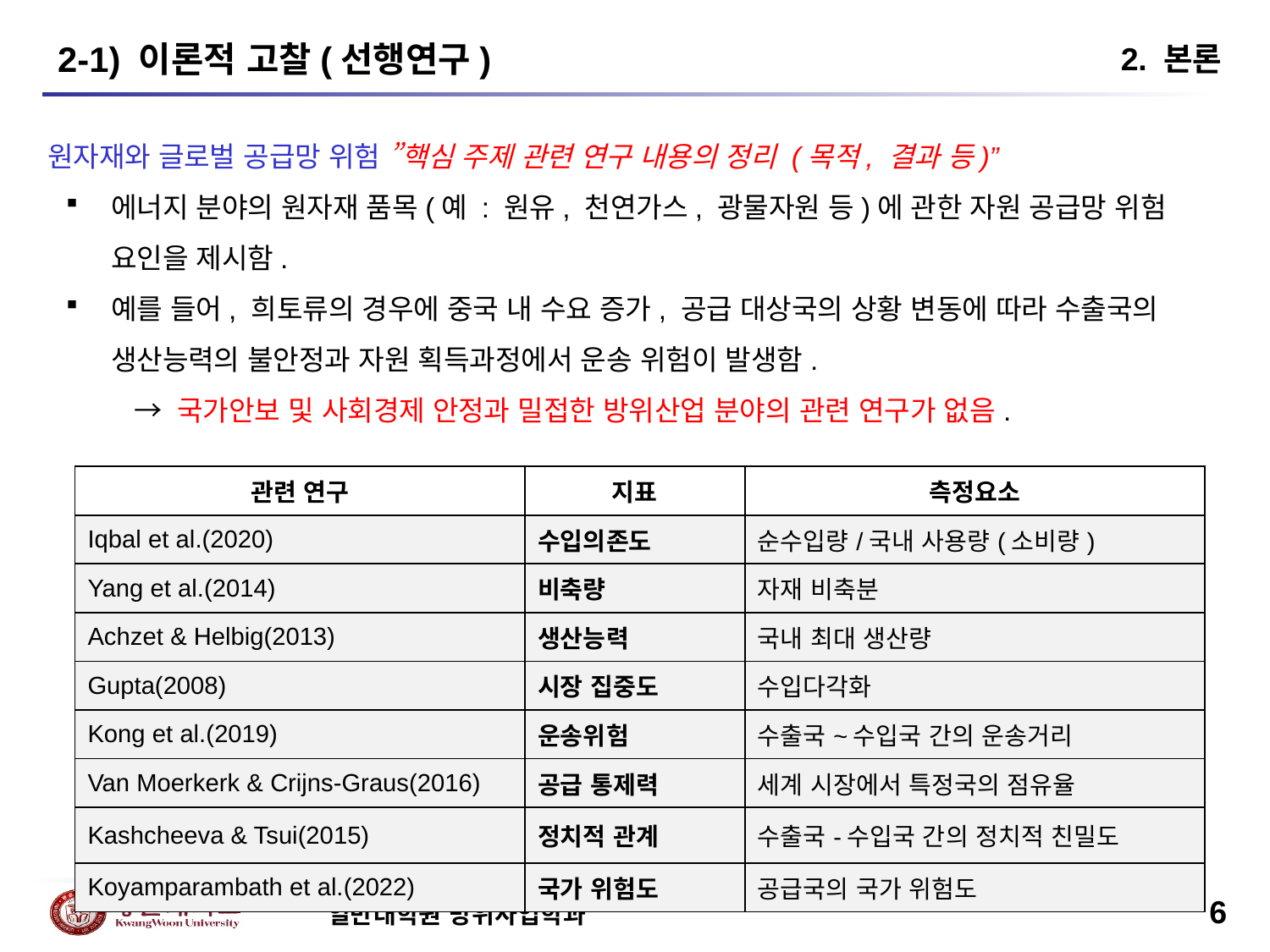

2-1) 이론적 고찰(선행연구)
2. 본론
원자재와 글로벌 공급망 위험 ”핵심 주제 관련 연구 내용의 정리 (목적, 결과 등)”
에너지 분야의 원자재 품목(예 : 원유, 천연가스, 광물자원 등)에 관한 자원 공급망 위험 요인을 제시함.
예를 들어, 희토류의 경우에 중국 내 수요 증가, 공급 대상국의 상황 변동에 따라 수출국의 생산능력의 불안정과 자원 획득과정에서 운송 위험이 발생함.
   → 국가안보 및 사회경제 안정과 밀접한 방위산업 분야의 관련 연구가 없음.
| 관련 연구 | 지표 | 측정요소 |
| --- | --- | --- |
| Iqbal et al.(2020) | 수입의존도 | 순수입량/국내 사용량(소비량) |
| Yang et al.(2014) | 비축량 | 자재 비축분 |
| Achzet & Helbig(2013) | 생산능력 | 국내 최대 생산량 |
| Gupta(2008) | 시장 집중도 | 수입다각화 |
| Kong et al.(2019) | 운송위험 | 수출국~수입국 간의 운송거리 |
| Van Moerkerk & Crijns-Graus(2016) | 공급 통제력 | 세계 시장에서 특정국의 점유율 |
| Kashcheeva & Tsui(2015) | 정치적 관계 | 수출국-수입국 간의 정치적 친밀도 |
| Koyamparambath et al.(2022) | 국가 위험도 | 공급국의 국가 위험도 |